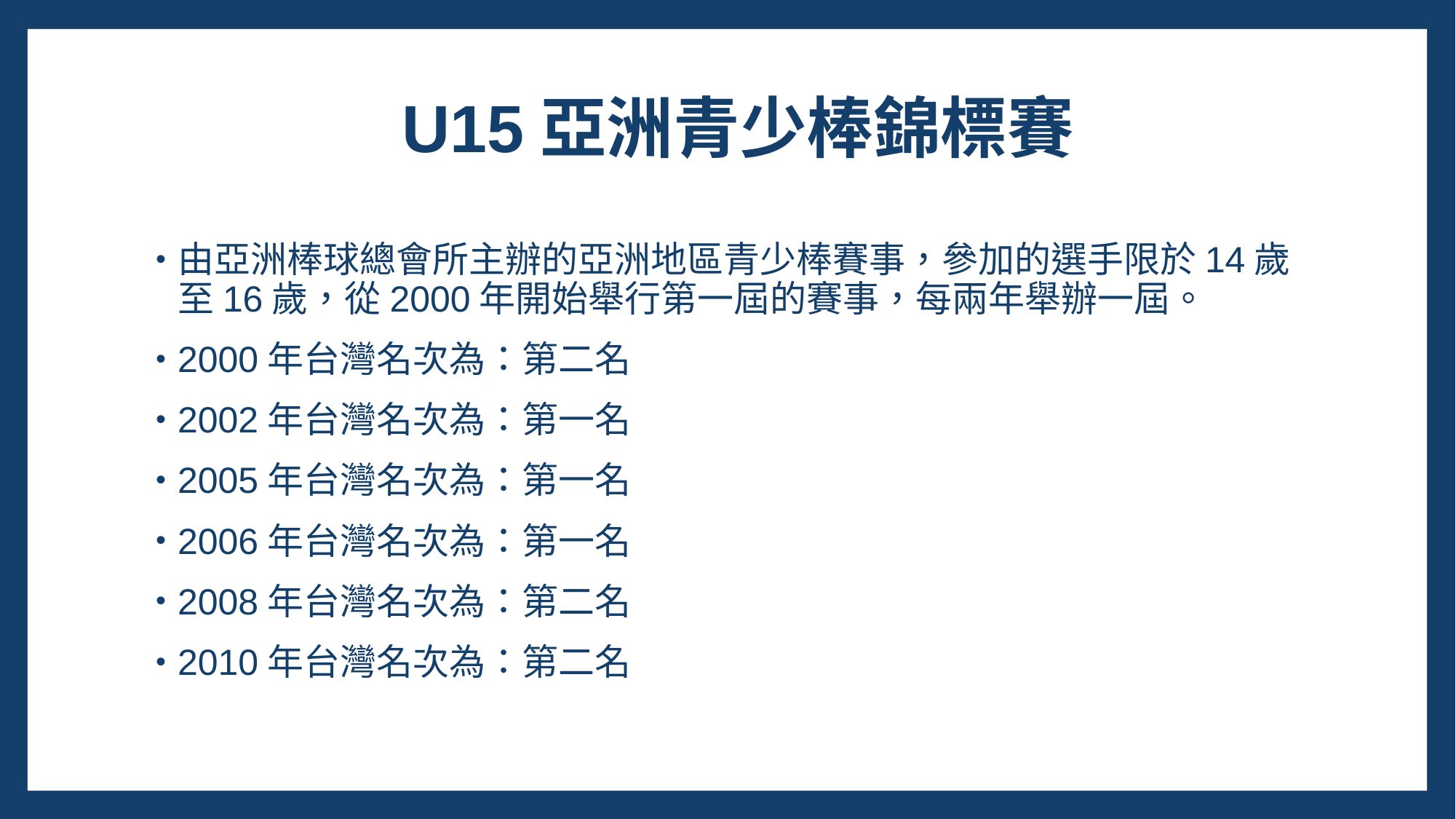

# U15亞洲青少棒錦標賽
由亞洲棒球總會所主辦的亞洲地區青少棒賽事，參加的選手限於14歲至16歲，從2000年開始舉行第一屆的賽事，每兩年舉辦一屆。
2000年台灣名次為：第二名
2002年台灣名次為：第一名
2005年台灣名次為：第一名
2006年台灣名次為：第一名
2008年台灣名次為：第二名
2010年台灣名次為：第二名